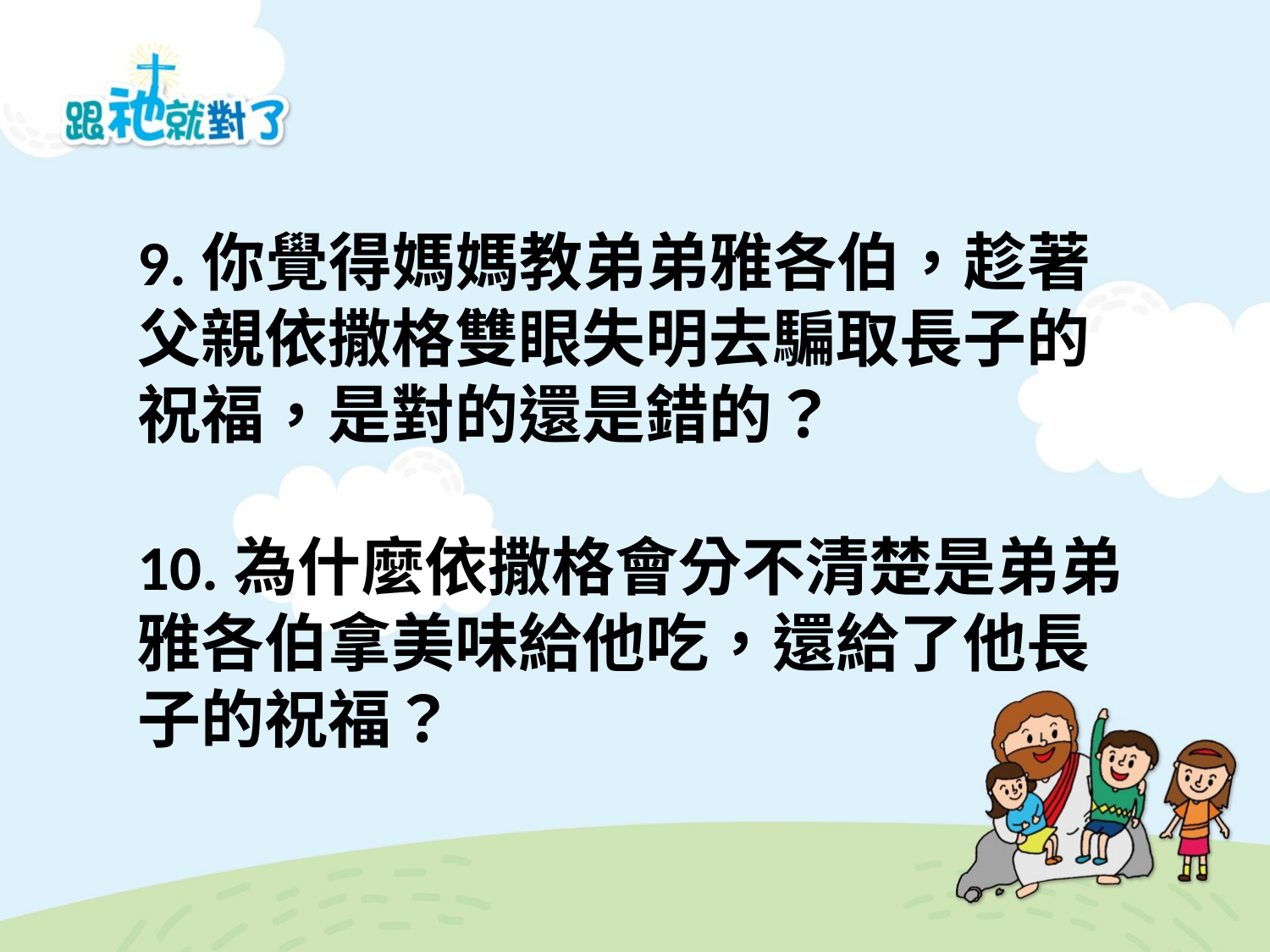

9.你覺得媽媽教弟弟雅各伯，趁著父親依撒格雙眼失明去騙取長子的祝福，是對的還是錯的？

10.為什麼依撒格會分不清楚是弟弟雅各伯拿美味給他吃，還給了他長子的祝福？